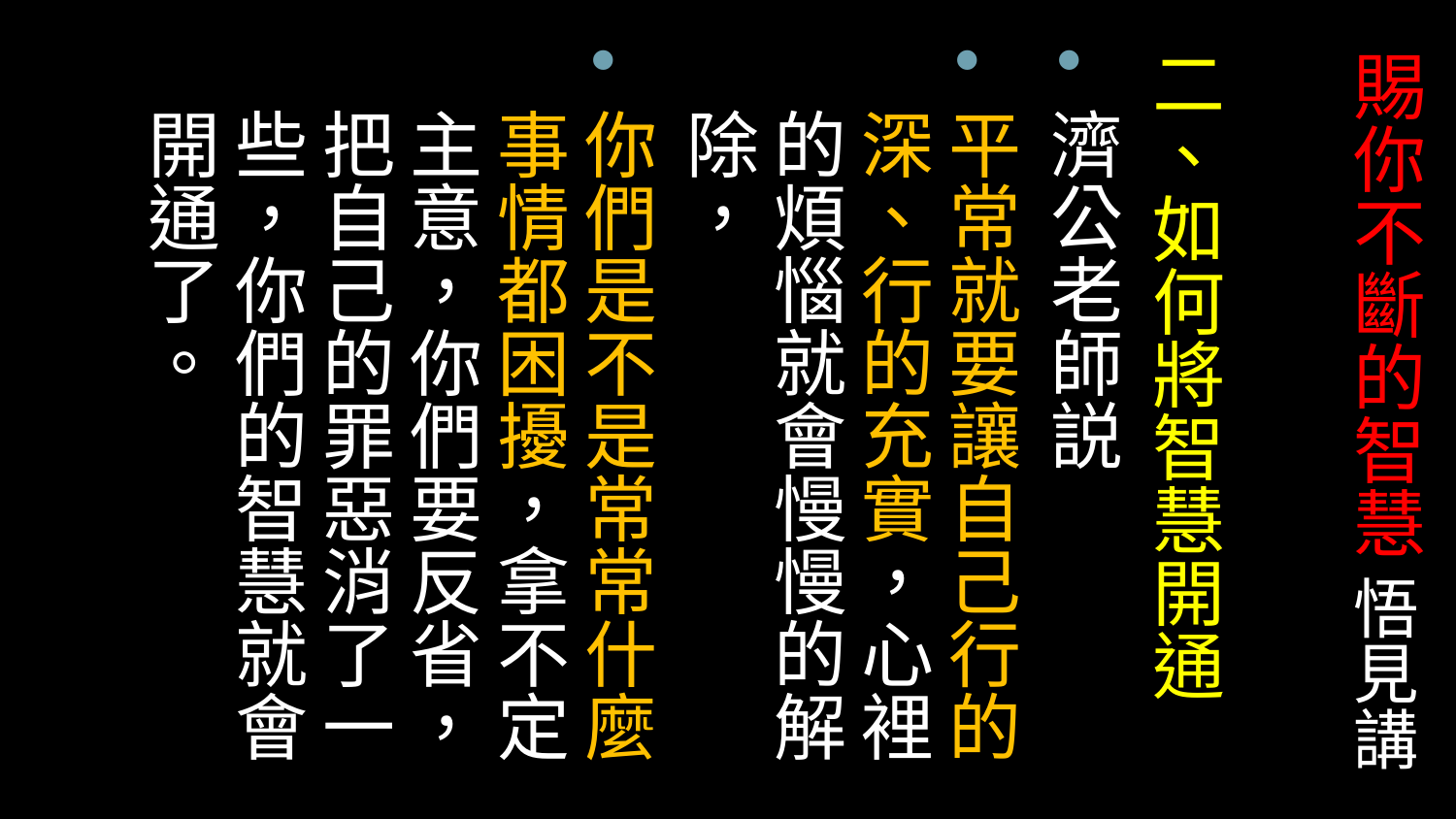

二、如何將智慧開通
濟公老師説
平常就要讓自己行的深、行的充實，心裡的煩惱就會慢慢的解除，
你們是不是常常什麼事情都困擾，拿不定主意，你們要反省，把自己的罪惡消了一些，你們的智慧就會開通了。

# 賜你不斷的智慧 悟見講